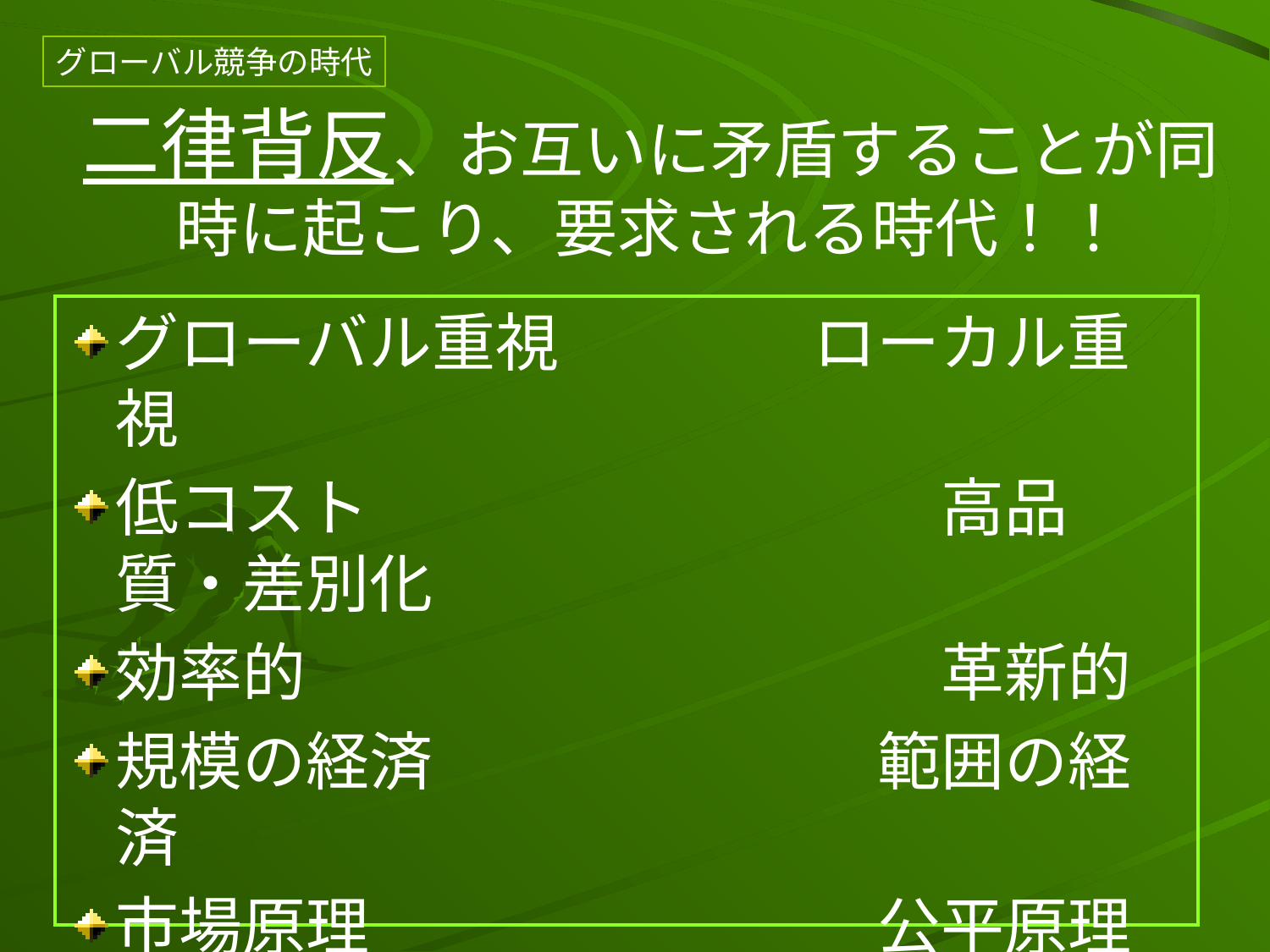

グローバル競争の時代
# 二律背反、お互いに矛盾することが同時に起こり、要求される時代！！
グローバル重視　　　　ローカル重視
低コスト　　　　　　　　　高品質・差別化
効率的　　　　　　　　　　革新的
規模の経済　　　　　　　範囲の経済
市場原理　　　　　　　　公平原理
透明性　　　　　　　　　　秘匿性